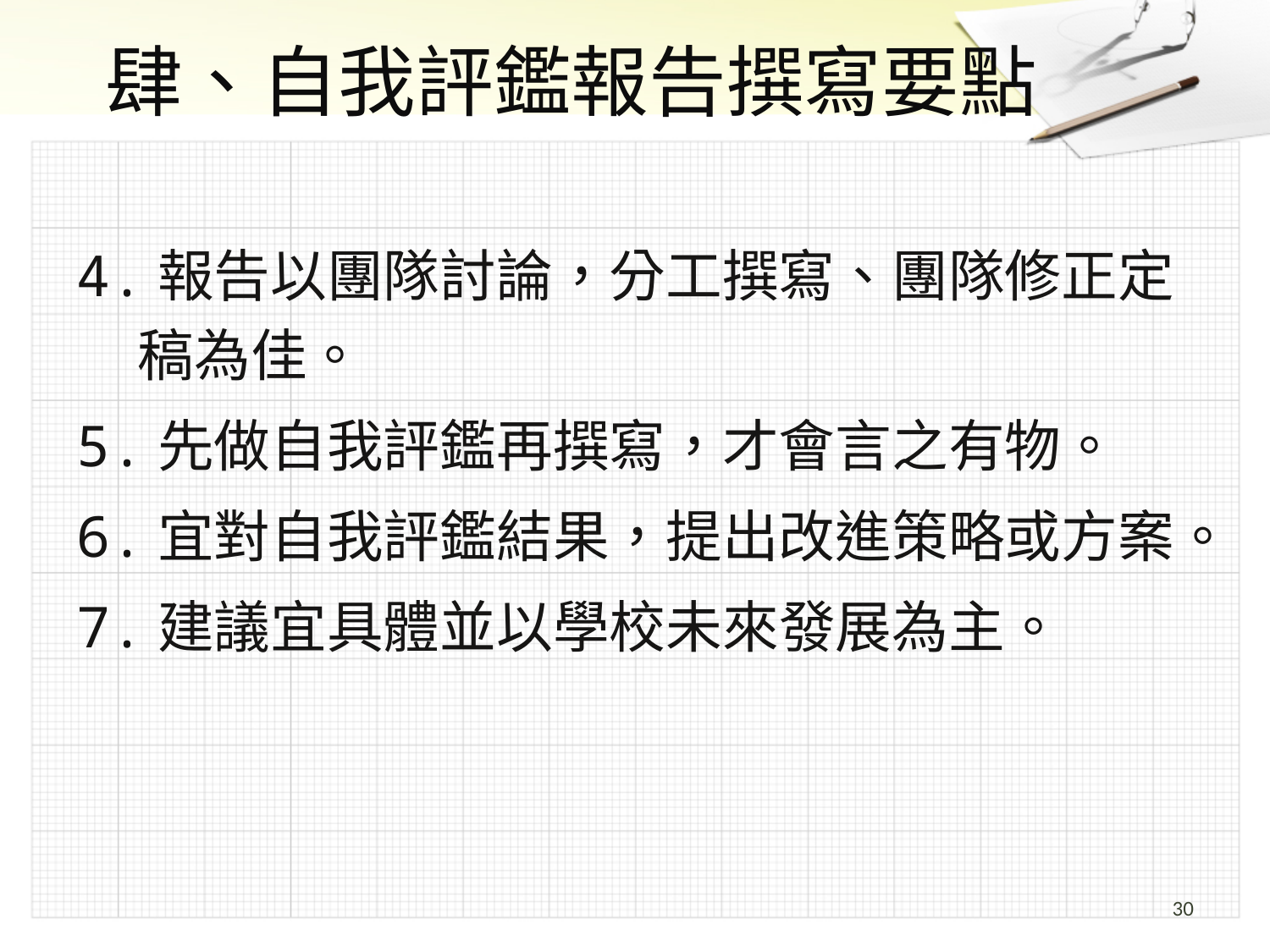

# 肆、自我評鑑報告撰寫要點
4.報告以團隊討論，分工撰寫、團隊修正定稿為佳。
5.先做自我評鑑再撰寫，才會言之有物。
6.宜對自我評鑑結果，提出改進策略或方案。
7.建議宜具體並以學校未來發展為主。

30